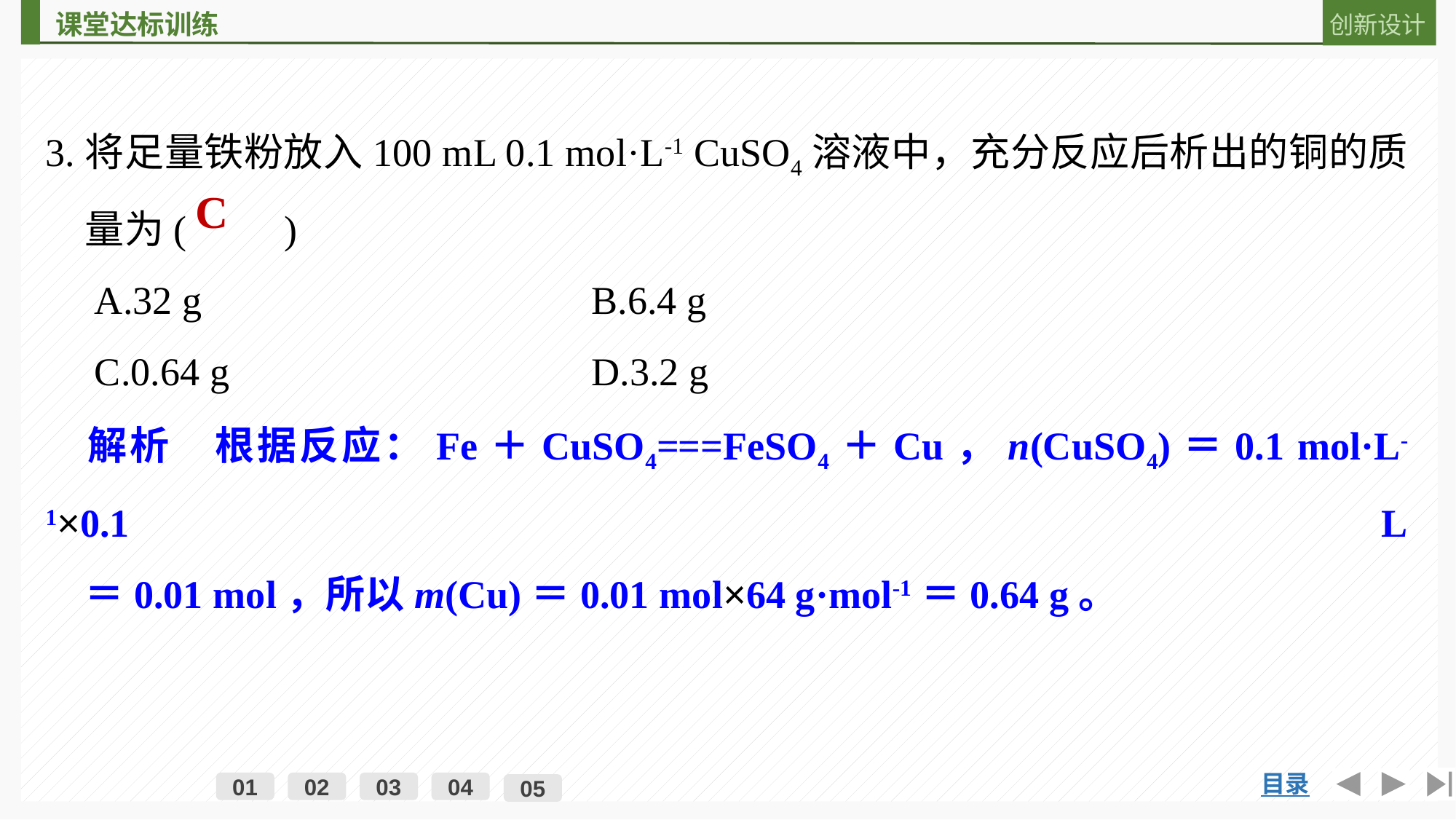

3.将足量铁粉放入100 mL 0.1 mol·L-1 CuSO4溶液中，充分反应后析出的铜的质
　量为(　　)
　A.32 g			B.6.4 g
　C.0.64 g			D.3.2 g
　解析　根据反应：Fe＋CuSO4===FeSO4＋Cu，n(CuSO4)＝0.1 mol·L-1×0.1 L
　＝0.01 mol，所以m(Cu)＝0.01 mol×64 g·mol-1＝0.64 g。
C